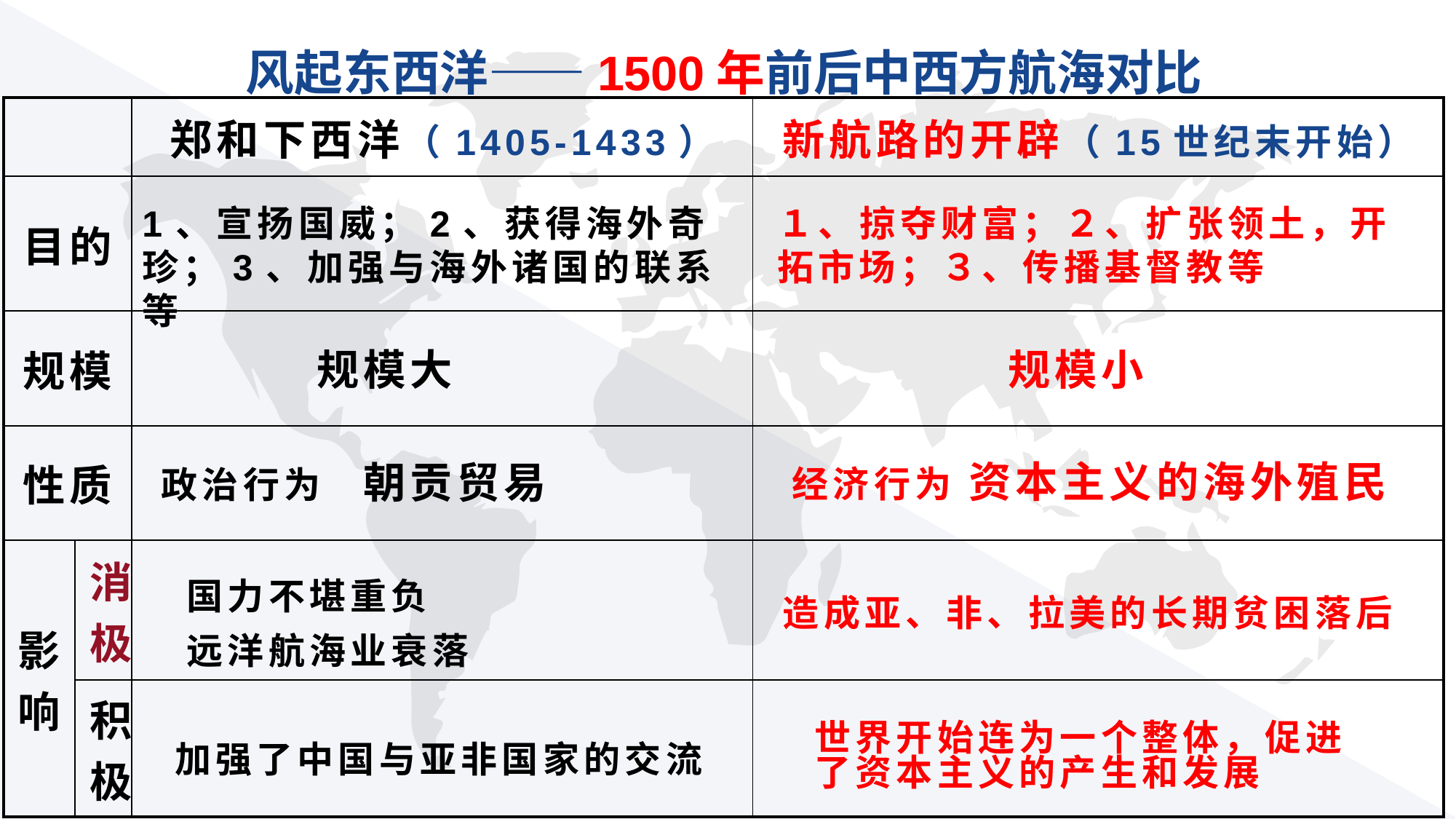

风起东西洋——1500年前后中西方航海对比
|  |  | 郑和下西洋（1405-1433） | 新航路的开辟（15世纪末开始） |
| --- | --- | --- | --- |
| 目的 |  |  |  |
| 规模 |  |  |  |
| 性质 |  |  |  |
| 影响 | 消极 |  |  |
|  | 积极 |  |  |
1、宣扬国威；2、获得海外奇珍；3、加强与海外诸国的联系等
１、掠夺财富；２、扩张领土，开拓市场；３、传播基督教等
规模大
规模小
 经济行为 资本主义的海外殖民
政治行为   朝贡贸易
国力不堪重负
远洋航海业衰落
造成亚、非、拉美的长期贫困落后
世界开始连为一个整体，促进了资本主义的产生和发展
加强了中国与亚非国家的交流